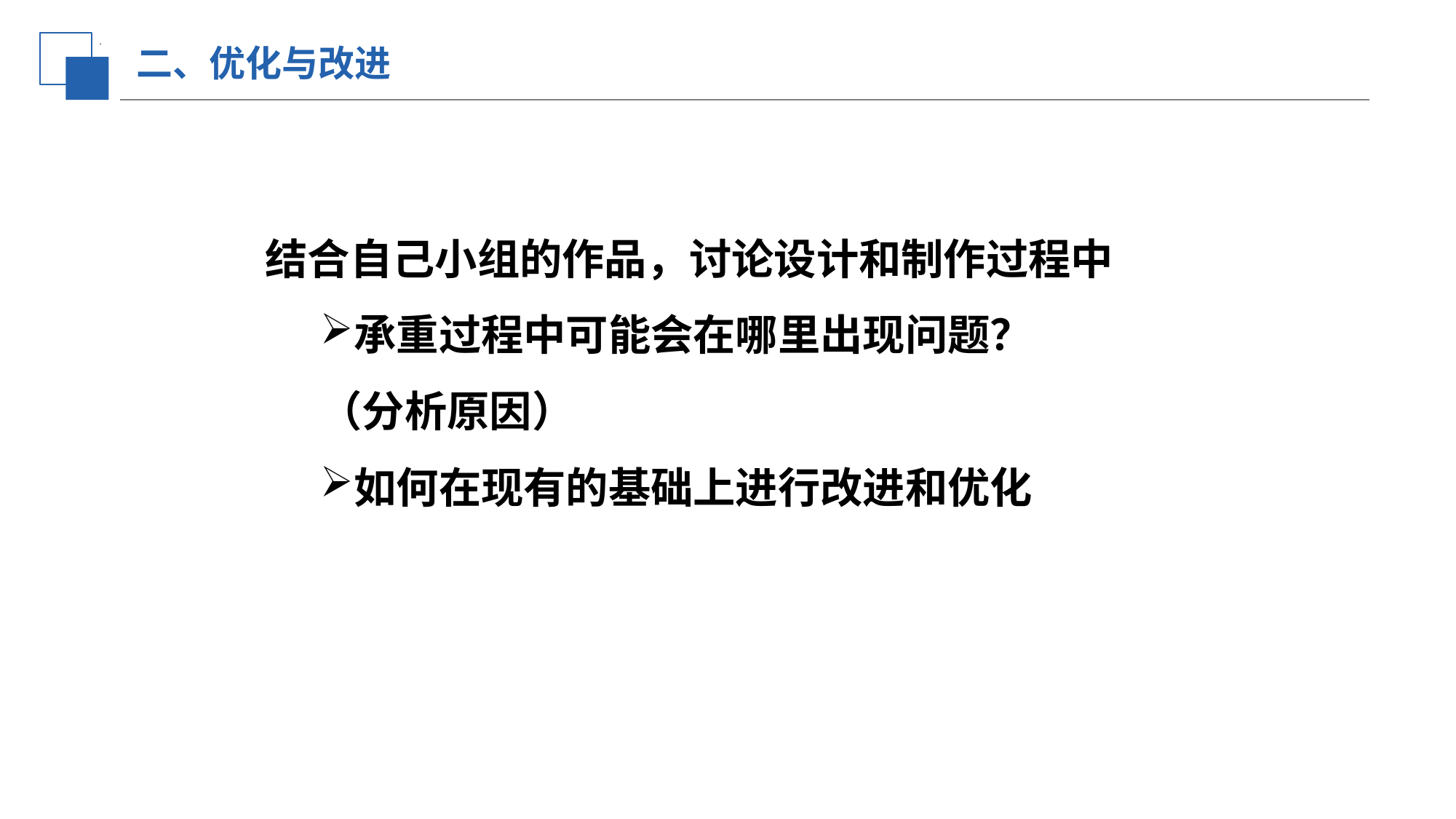

二、优化与改进
结合自己小组的作品，讨论设计和制作过程中
承重过程中可能会在哪里出现问题？
（分析原因）
如何在现有的基础上进行改进和优化